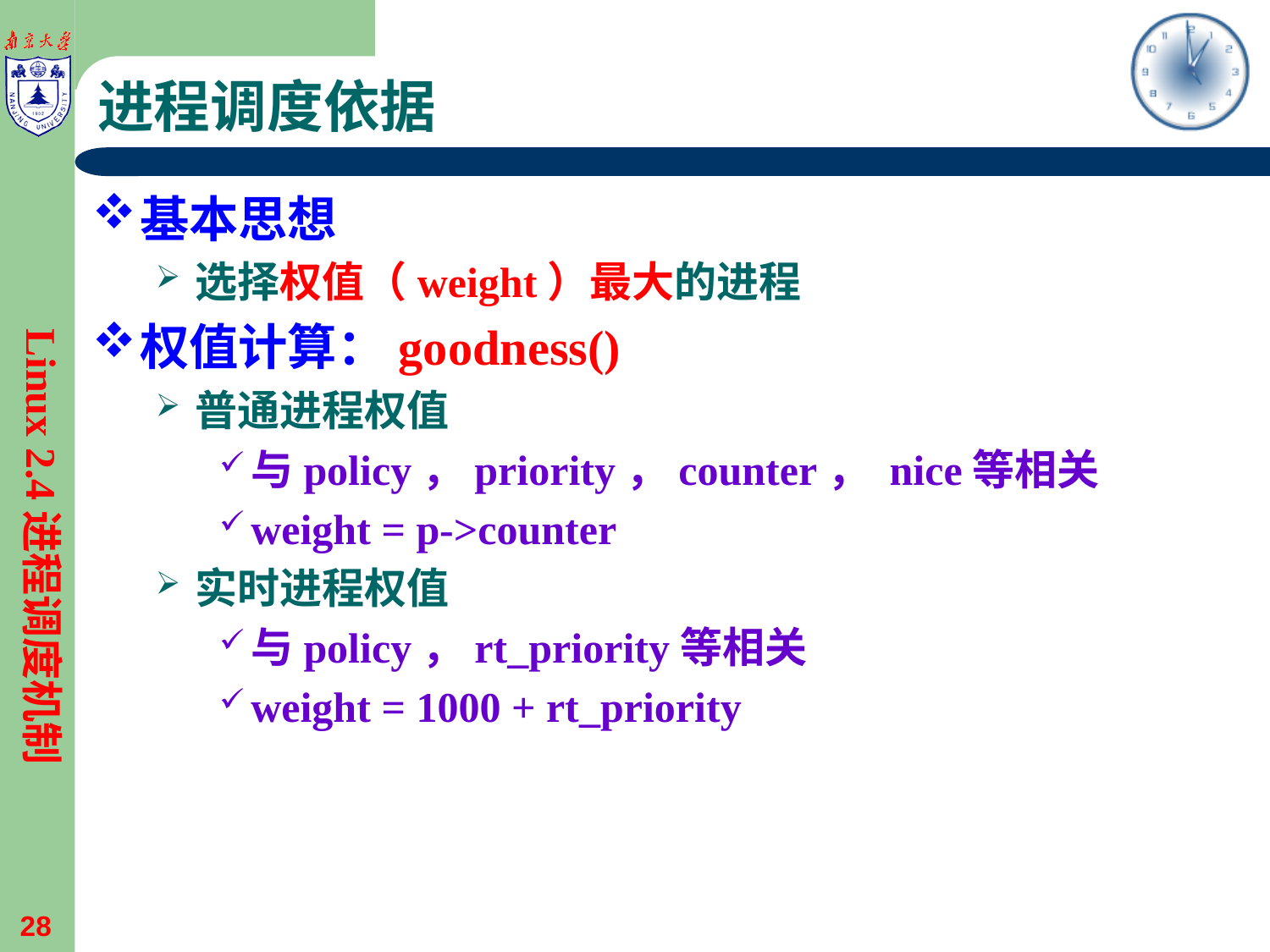

# 进程调度依据
基本思想
选择权值（weight）最大的进程
权值计算：goodness()
普通进程权值
与policy，priority，counter， nice等相关
weight = p->counter
实时进程权值
与policy，rt_priority等相关
weight = 1000 + rt_priority

Linux 2.4进程调度机制
28